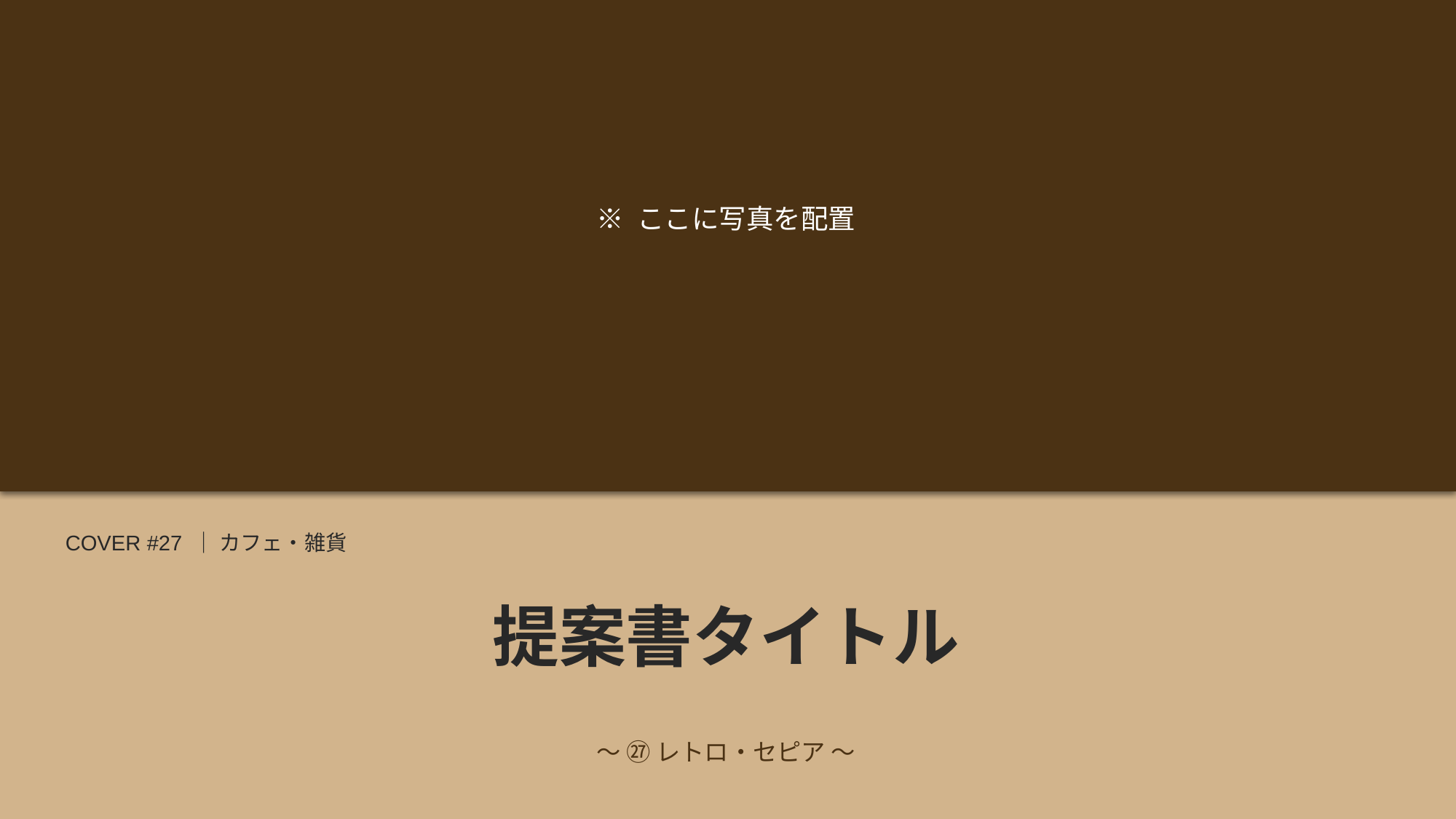

※ ここに写真を配置
COVER #27 ｜ カフェ・雑貨
提案書タイトル
〜 ㉗ レトロ・セピア 〜